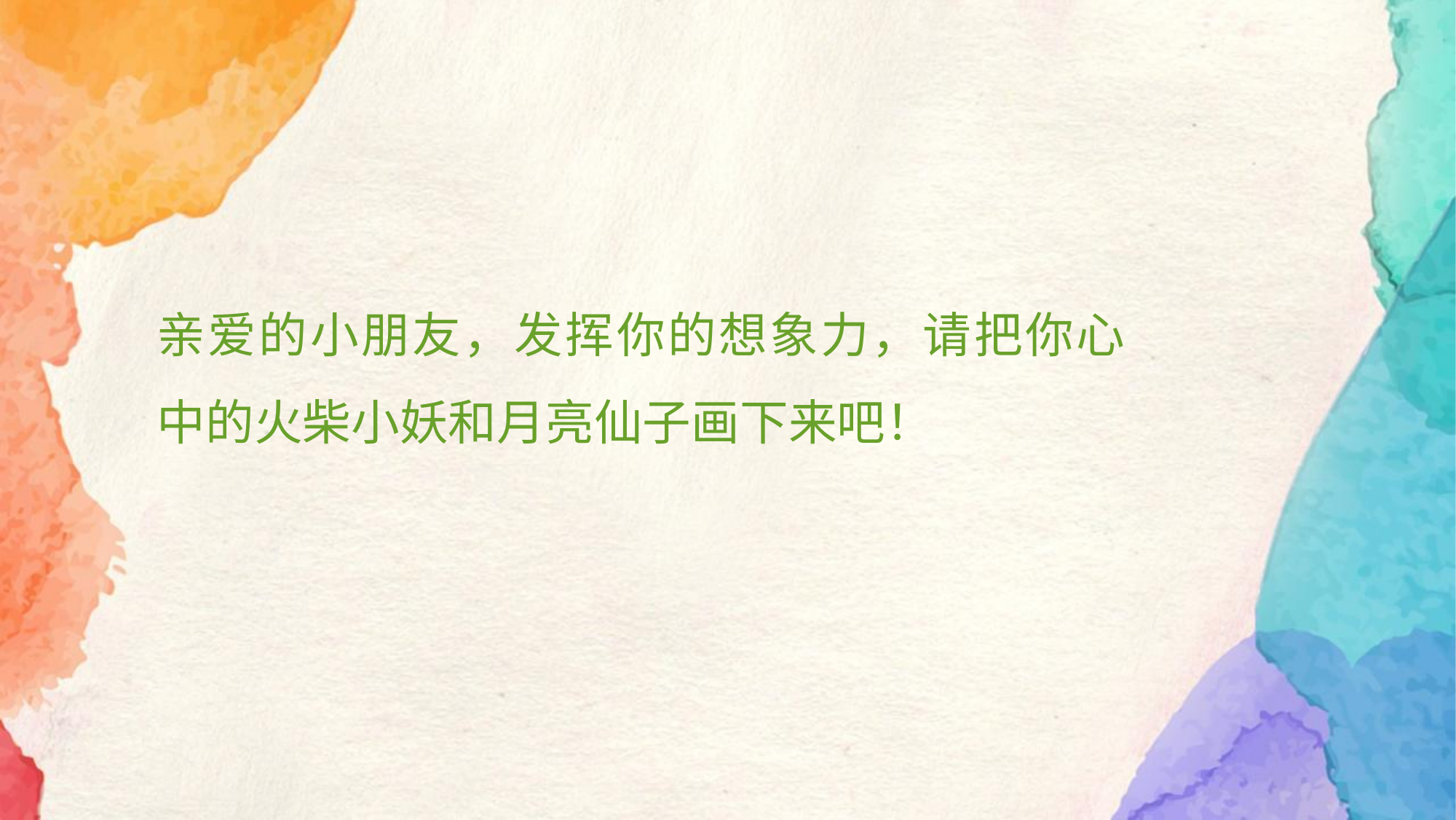

亲爱的小朋友，发挥你的想象力，请把你心中的火柴小妖和月亮仙子画下来吧！